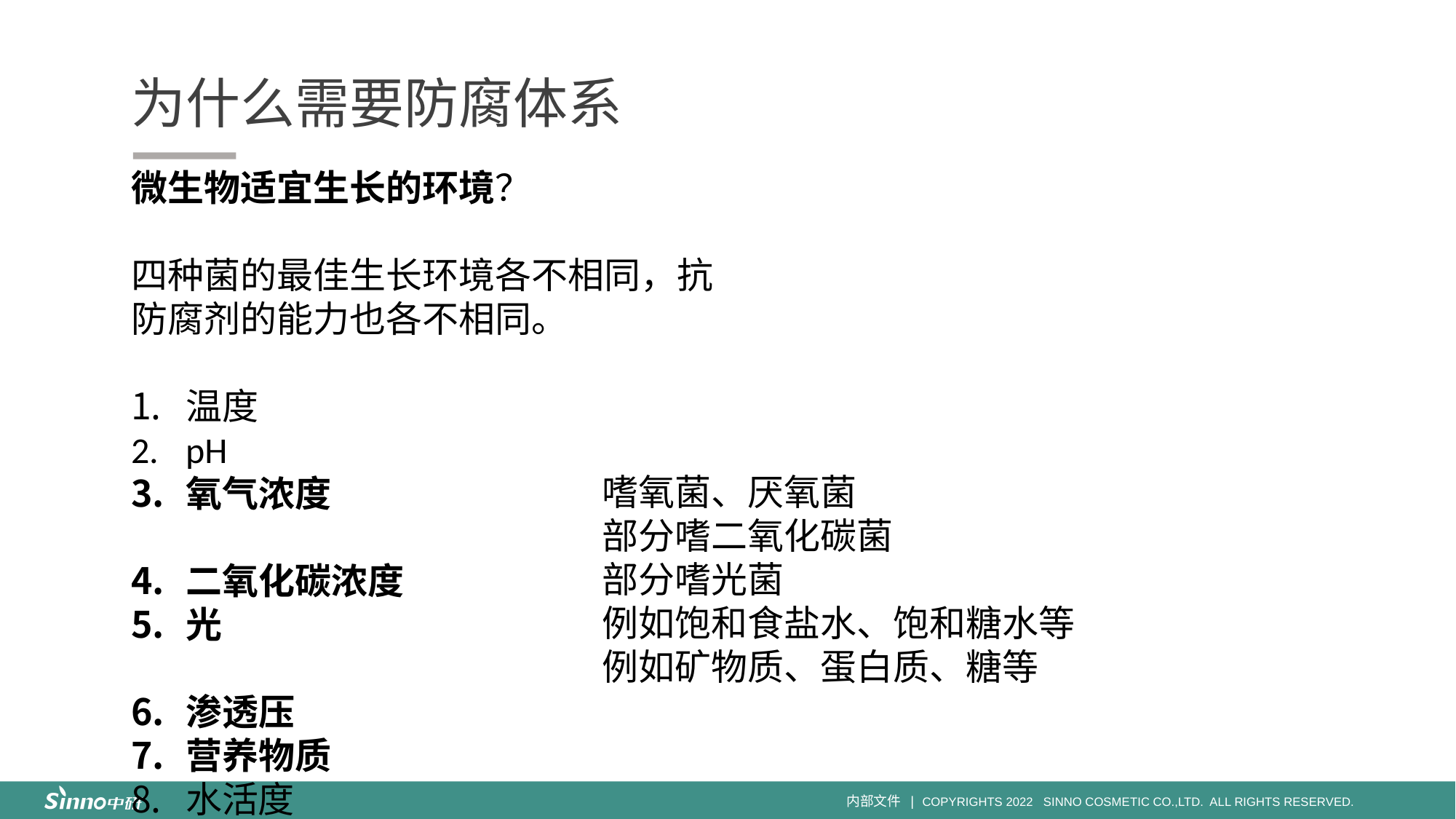

为什么需要防腐体系
微生物适宜生长的环境？

四种菌的最佳生长环境各不相同，抗防腐剂的能力也各不相同。

温度
pH
氧气浓度
二氧化碳浓度
光
渗透压
营养物质
水活度
嗜氧菌、厌氧菌
部分嗜二氧化碳菌
部分嗜光菌
例如饱和食盐水、饱和糖水等
例如矿物质、蛋白质、糖等